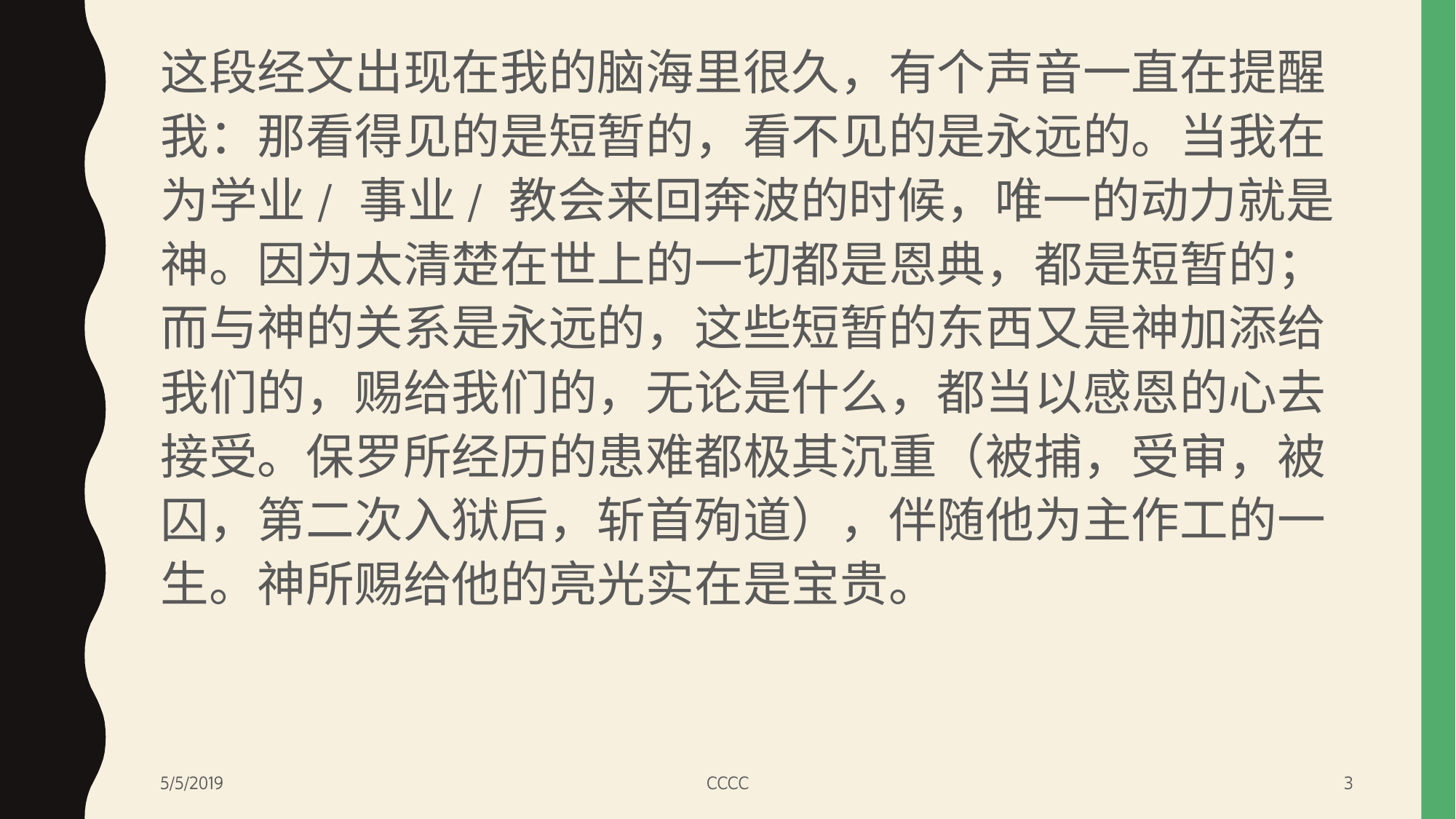

这段经文出现在我的脑海里很久，有个声音一直在提醒我：那看得见的是短暂的，看不见的是永远的。当我在为学业/ 事业/ 教会来回奔波的时候，唯一的动力就是神。因为太清楚在世上的一切都是恩典，都是短暂的；而与神的关系是永远的，这些短暂的东西又是神加添给我们的，赐给我们的，无论是什么，都当以感恩的心去接受。保罗所经历的患难都极其沉重（被捕，受审，被囚，第二次入狱后，斩首殉道），伴随他为主作工的一生。神所赐给他的亮光实在是宝贵。

5/5/2019
CCCC
3